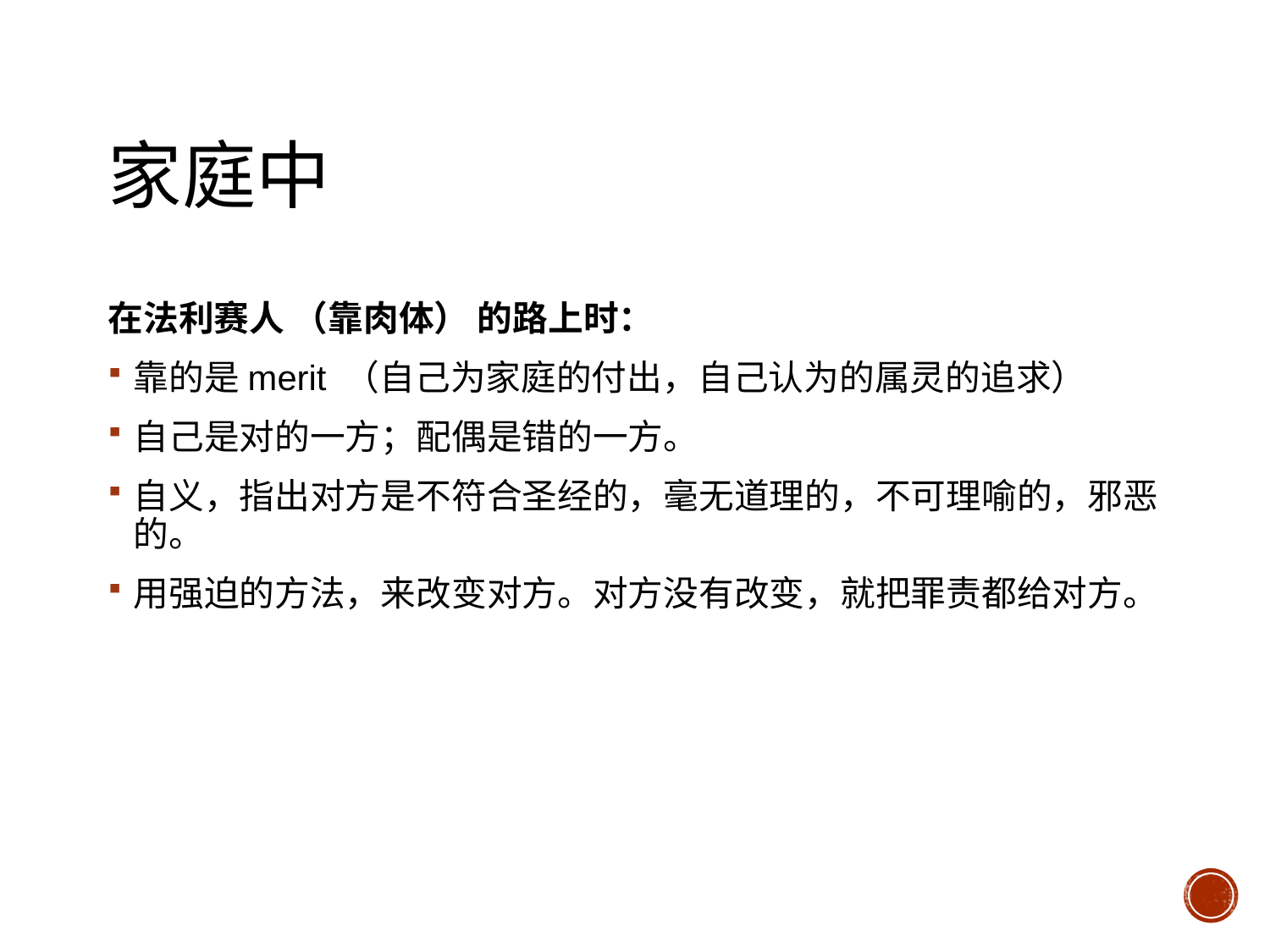

# 家庭中
在法利赛人 （靠肉体） 的路上时：
靠的是merit （自己为家庭的付出，自己认为的属灵的追求）
自己是对的一方；配偶是错的一方。
自义，指出对方是不符合圣经的，毫无道理的，不可理喻的，邪恶的。
用强迫的方法，来改变对方。对方没有改变，就把罪责都给对方。